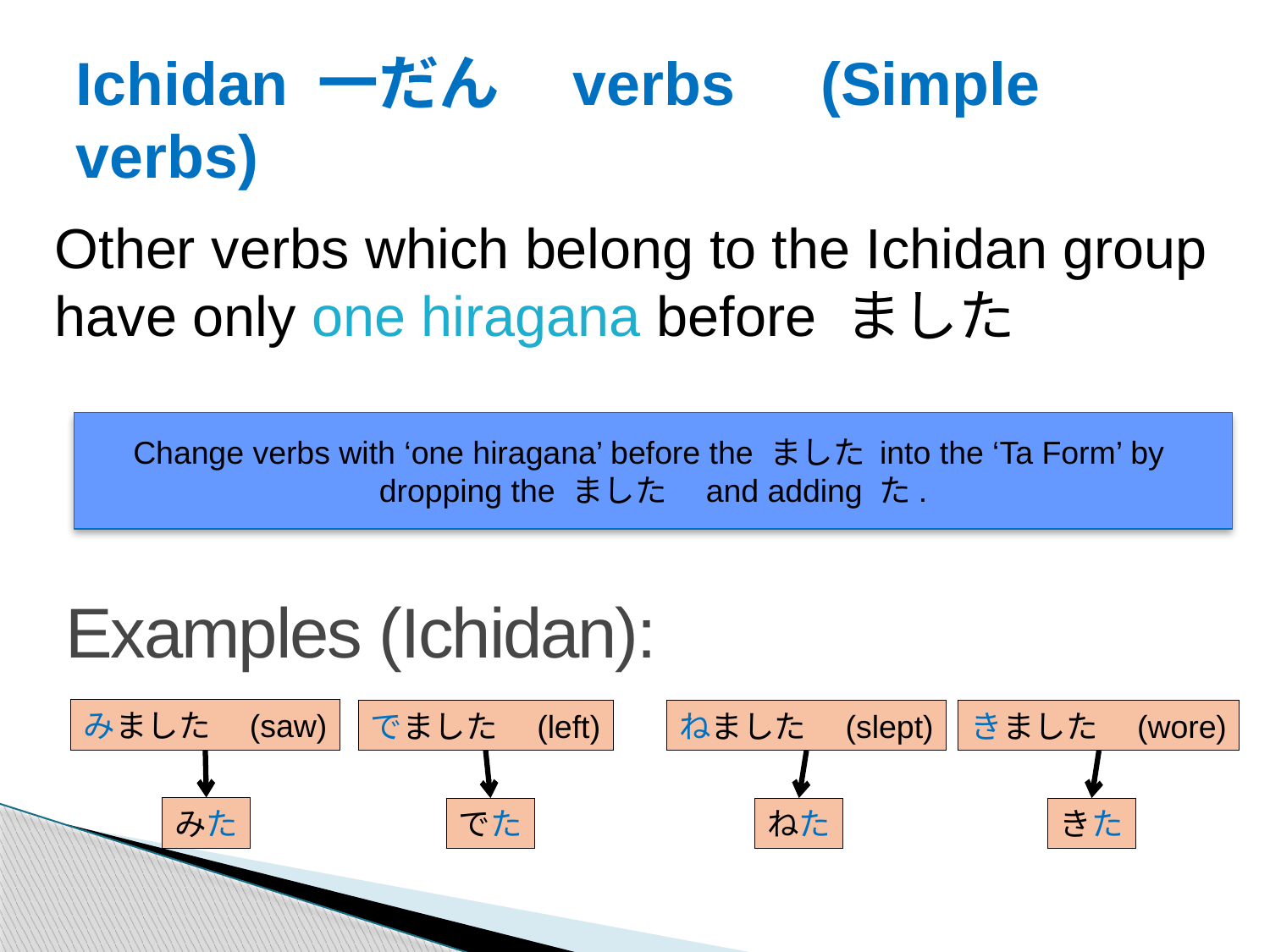

# Ichidan 一だん　verbs　(Simple verbs)
Other verbs which belong to the Ichidan group have only one hiragana before ました

Change verbs with ‘one hiragana’ before the ました into the ‘Ta Form’ by
dropping the ました　and adding た.
Examples (Ichidan):
みました　(saw)
でました　(left)
ねました　(slept)
きました　(wore)
みた
でた
ねた
きた